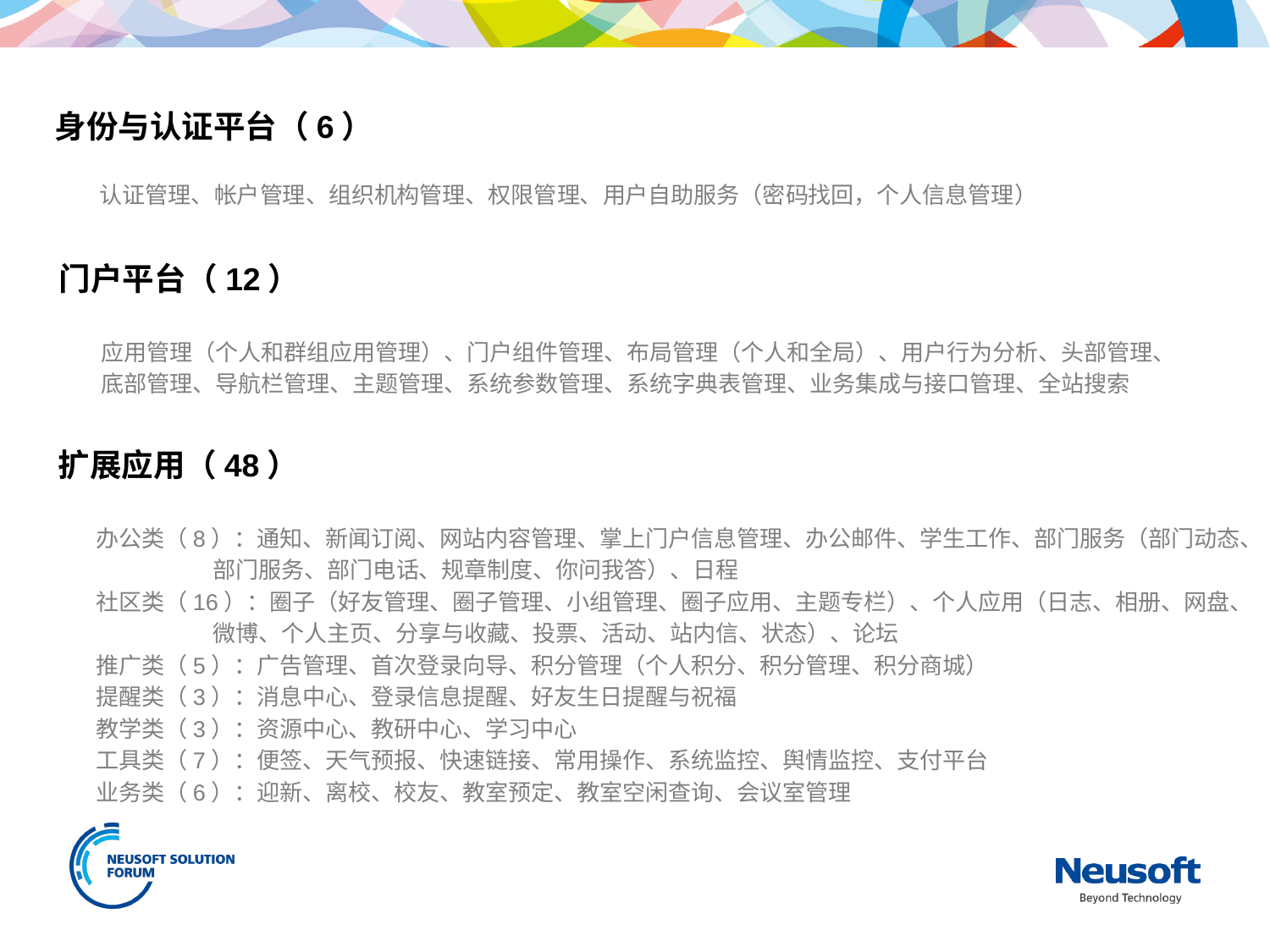

身份与认证平台（6）
认证管理、帐户管理、组织机构管理、权限管理、用户自助服务（密码找回，个人信息管理）
门户平台（12）
应用管理（个人和群组应用管理）、门户组件管理、布局管理（个人和全局）、用户行为分析、头部管理、
底部管理、导航栏管理、主题管理、系统参数管理、系统字典表管理、业务集成与接口管理、全站搜索
扩展应用（48）
办公类（8）：通知、新闻订阅、网站内容管理、掌上门户信息管理、办公邮件、学生工作、部门服务（部门动态、
                      部门服务、部门电话、规章制度、你问我答）、日程
社区类（16）：圈子（好友管理、圈子管理、小组管理、圈子应用、主题专栏）、个人应用（日志、相册、网盘、
                      微博、个人主页、分享与收藏、投票、活动、站内信、状态）、论坛
推广类（5）：广告管理、首次登录向导、积分管理（个人积分、积分管理、积分商城）
提醒类（3）：消息中心、登录信息提醒、好友生日提醒与祝福
教学类（3）：资源中心、教研中心、学习中心
工具类（7）：便签、天气预报、快速链接、常用操作、系统监控、舆情监控、支付平台
业务类（6）：迎新、离校、校友、教室预定、教室空闲查询、会议室管理